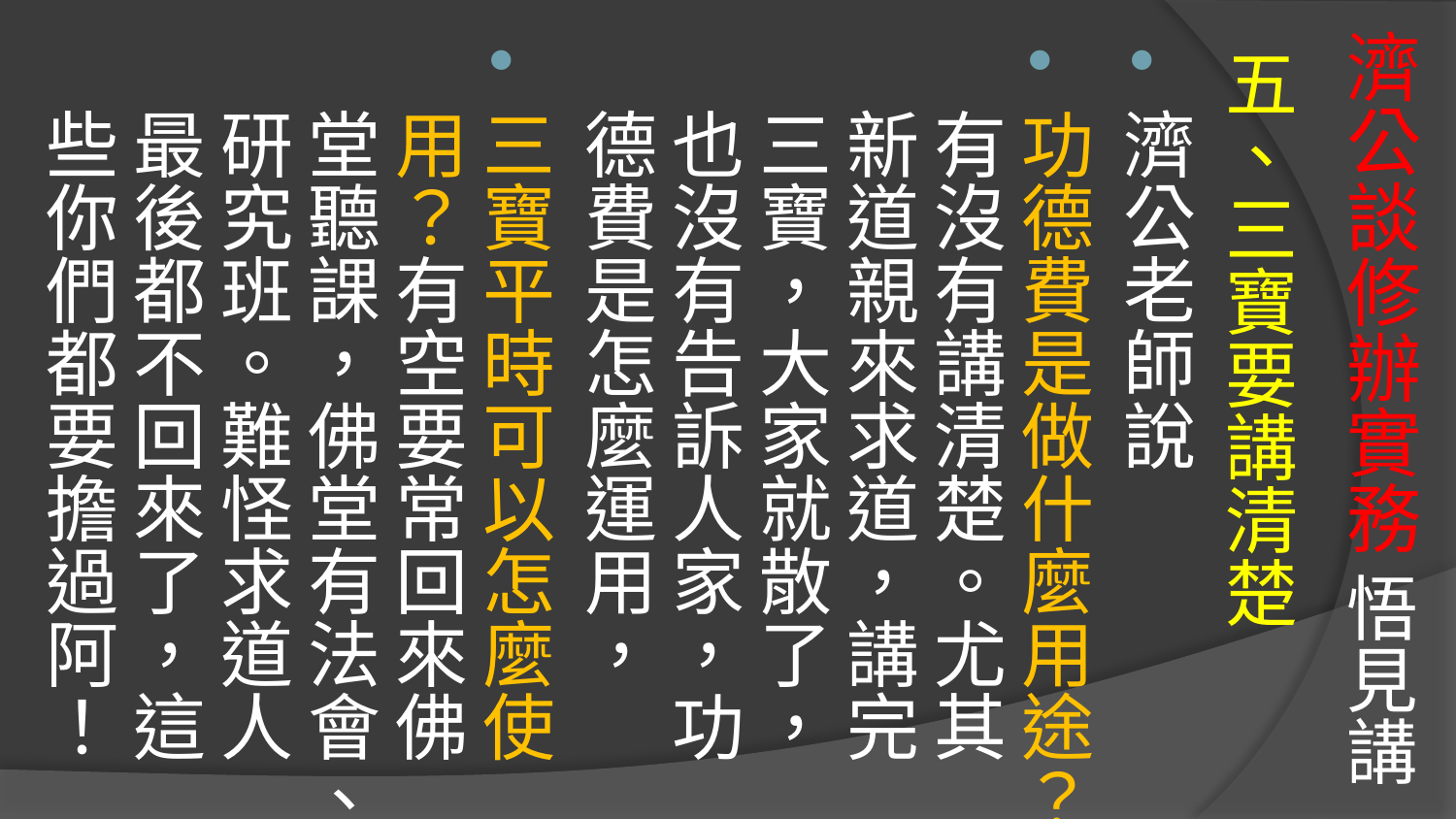

# 濟公談修辦實務 悟見講
五、三寶要講清楚
濟公老師說
功德費是做什麼用途？有沒有講清楚。尤其新道親來求道，講完三寶，大家就散了，也沒有告訴人家，功德費是怎麼運用，
三寶平時可以怎麼使用？有空要常回來佛堂聽課，佛堂有法會、研究班。難怪求道人最後都不回來了，這些你們都要擔過阿！